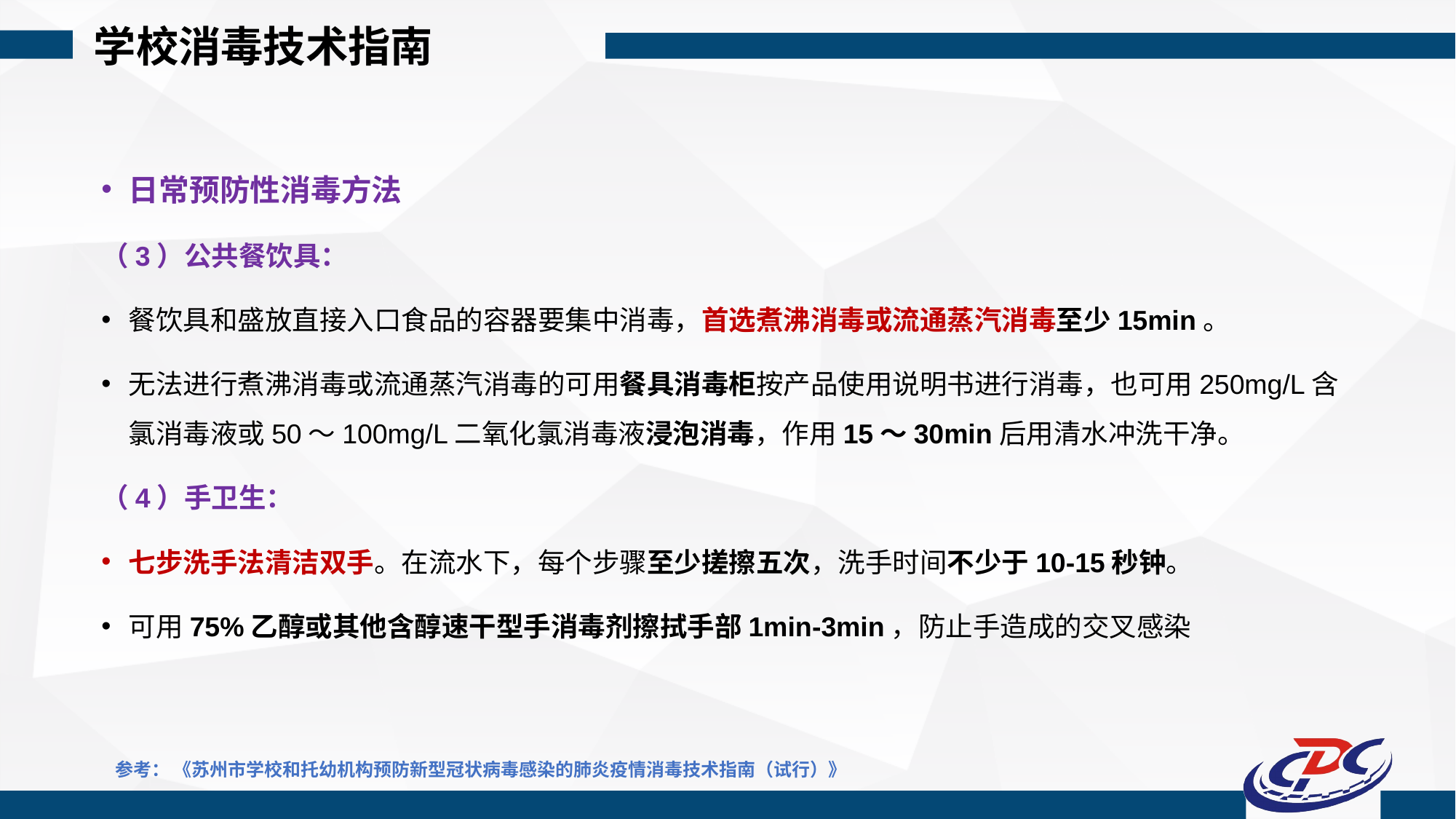

学校消毒技术指南

日常预防性消毒方法
（3）公共餐饮具：
餐饮具和盛放直接入口食品的容器要集中消毒，首选煮沸消毒或流通蒸汽消毒至少15min。
无法进行煮沸消毒或流通蒸汽消毒的可用餐具消毒柜按产品使用说明书进行消毒，也可用250mg/L含氯消毒液或50～100mg/L二氧化氯消毒液浸泡消毒，作用15～30min后用清水冲洗干净。
（4）手卫生：
七步洗手法清洁双手。在流水下，每个步骤至少搓擦五次，洗手时间不少于10-15秒钟。
可用75%乙醇或其他含醇速干型手消毒剂擦拭手部1min-3min，防止手造成的交叉感染

参考： 《苏州市学校和托幼机构预防新型冠状病毒感染的肺炎疫情消毒技术指南（试行）》